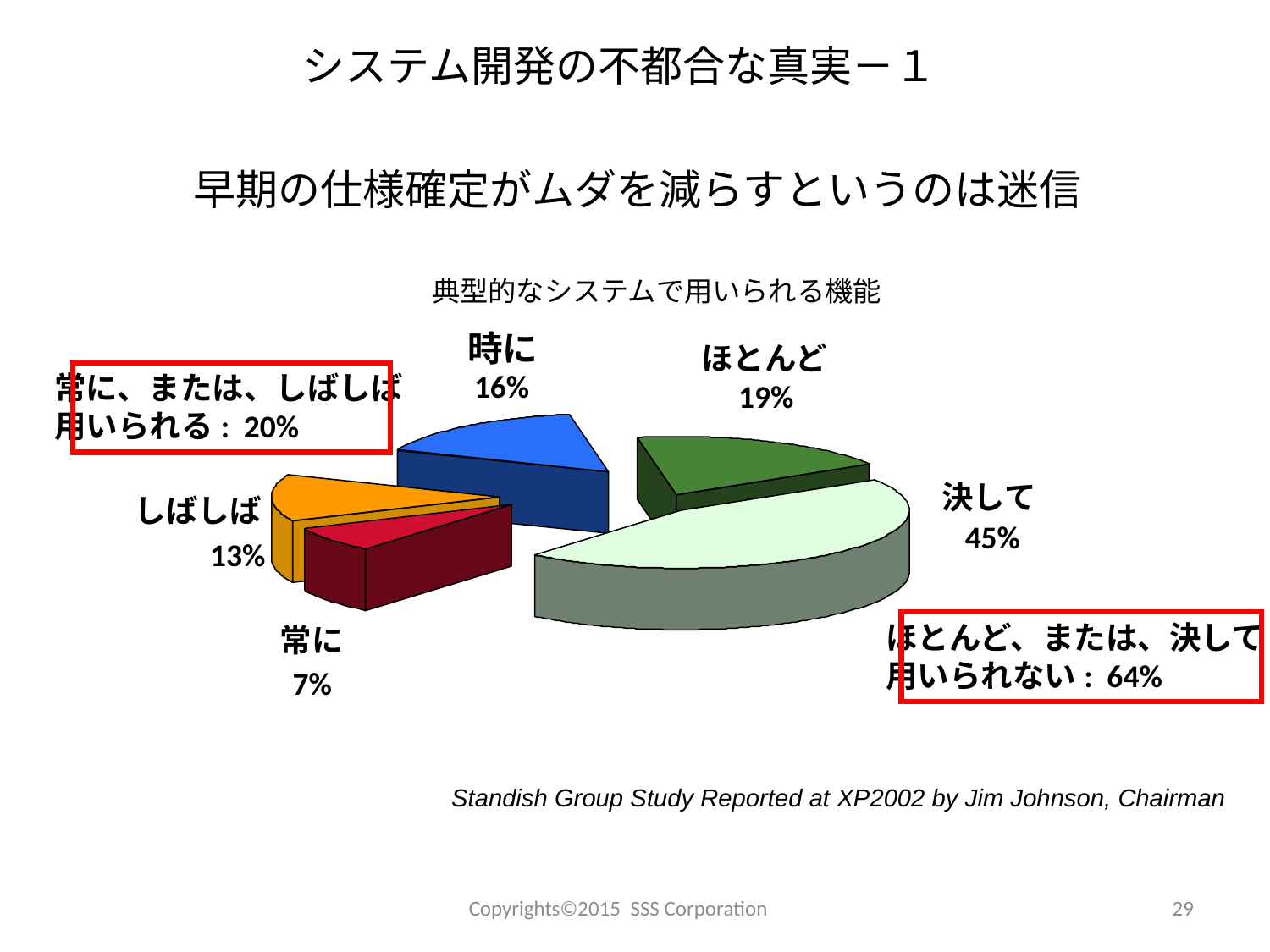

システム開発の不都合な真実－１
早期の仕様確定がムダを減らすというのは迷信
典型的なシステムで用いられる機能
時に
ほとんど

常に、または、しばしば
用いられる:  20%
16%
19%

決して

しばしば

45%
13%

ほとんど、または、決して
用いられない:  64%
常に
7%
Standish Group Study Reported at XP2002 by Jim Johnson, Chairman
Copyrights©2015  SSS Corporation
29